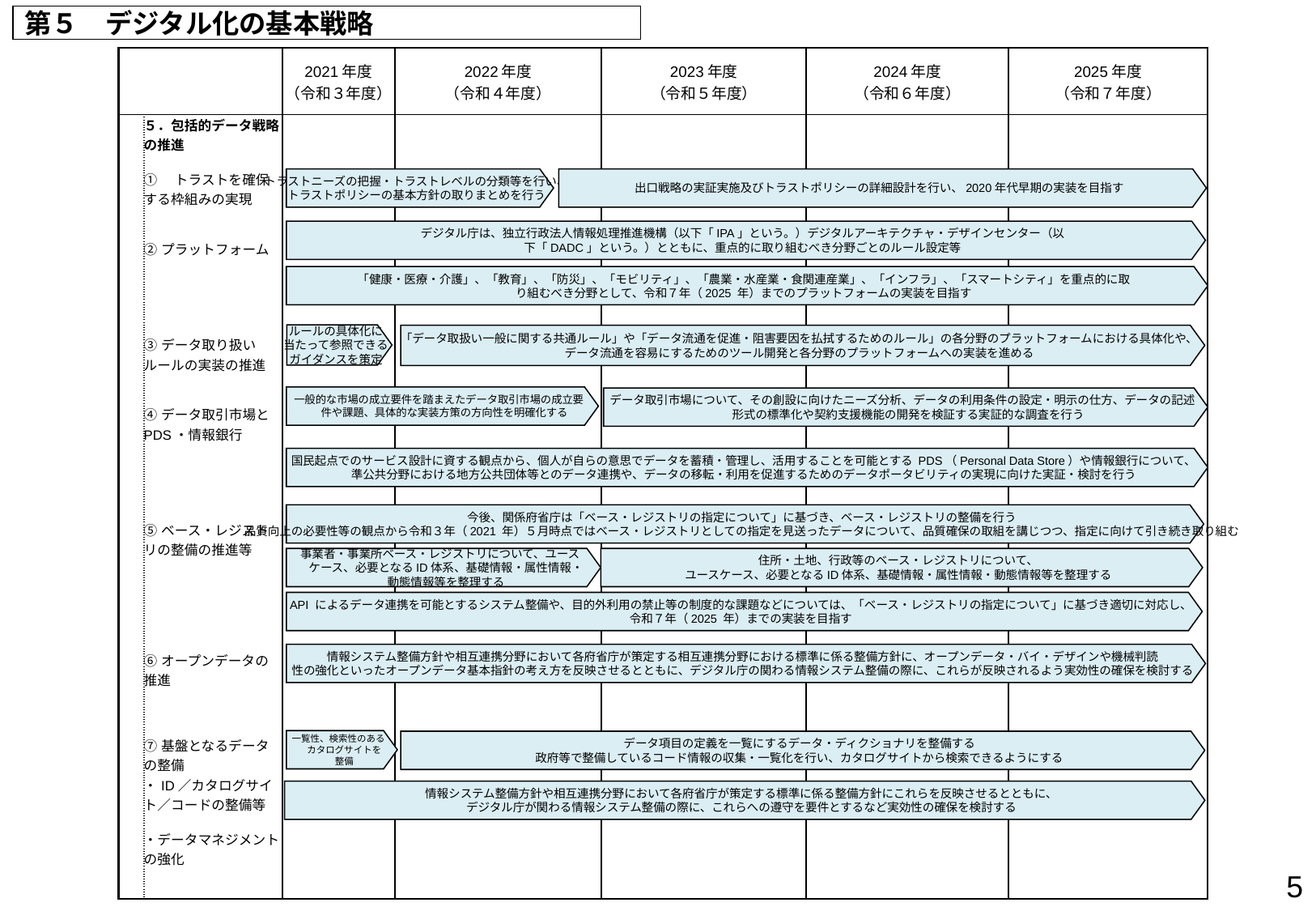

第５　デジタル化の基本戦略
|  |  | 2021年度 （令和３年度） | 2022年度 （令和４年度） | 2023年度 （令和５年度） | 2024年度 （令和６年度） | 2025年度 （令和７年度） |
| --- | --- | --- | --- | --- | --- | --- |
|  | ５．包括的データ戦略の推進 ①　トラストを確保する枠組みの実現 ②プラットフォーム ③データ取り扱いルールの実装の推進 ④データ取引市場と PDS・情報銀行 ⑤ベース・レジストリの整備の推進等 ⑥オープンデータの推進 ⑦基盤となるデータの整備 ・ID／カタログサイト／コードの整備等 ・データマネジメントの強化 |  |  |  |  |  |
トラストニーズの把握・トラストレベルの分類等を行い、
トラストポリシーの基本方針の取りまとめを行う
出口戦略の実証実施及びトラストポリシーの詳細設計を行い、2020年代早期の実装を目指す
デジタル庁は、独立行政法人情報処理推進機構（以下「IPA」という。）デジタルアーキテクチャ・デザインセンター（以
下「DADC」という。）とともに、重点的に取り組むべき分野ごとのルール設定等
「健康・医療・介護」、「教育」、「防災」、「モビリティ」、「農業・水産業・食関連産業」、「インフラ」、「スマートシティ」を重点的に取
り組むべき分野として、令和７年（2025 年）までのプラットフォームの実装を目指す
ルールの具体化に
当たって参照できる
ガイダンスを策定
「データ取扱い一般に関する共通ルール」や「データ流通を促進・阻害要因を払拭するためのルール」の各分野のプラットフォームにおける具体化や、
データ流通を容易にするためのツール開発と各分野のプラットフォームへの実装を進める
一般的な市場の成立要件を踏まえたデータ取引市場の成立要件や課題、具体的な実装方策の方向性を明確化する
データ取引市場について、その創設に向けたニーズ分析、データの利用条件の設定・明示の仕方、データの記述形式の標準化や契約支援機能の開発を検証する実証的な調査を行う
国民起点でのサービス設計に資する観点から、個人が自らの意思でデータを蓄積・管理し、活用することを可能とする PDS（Personal Data Store）や情報銀行について、
準公共分野における地方公共団体等とのデータ連携や、データの移転・利用を促進するためのデータポータビリティの実現に向けた実証・検討を行う
今後、関係府省庁は「ベース・レジストリの指定について」に基づき、ベース・レジストリの整備を行う
品質向上の必要性等の観点から令和３年（2021 年）５月時点ではベース・レジストリとしての指定を見送ったデータについて、品質確保の取組を講じつつ、指定に向けて引き続き取り組む
事業者・事業所ベース・レジストリについて、ユースケース、必要となるID体系、基礎情報・属性情報・動態情報等を整理する
住所・土地、行政等のベース・レジストリについて、
ユースケース、必要となるID体系、基礎情報・属性情報・動態情報等を整理する
API によるデータ連携を可能とするシステム整備や、目的外利用の禁止等の制度的な課題などについては、「ベース・レジストリの指定について」に基づき適切に対応し、
令和７年（2025 年）までの実装を目指す
情報システム整備方針や相互連携分野において各府省庁が策定する相互連携分野における標準に係る整備方針に、オープンデータ・バイ・デザインや機械判読
性の強化といったオープンデータ基本指針の考え方を反映させるとともに、デジタル庁の関わる情報システム整備の際に、これらが反映されるよう実効性の確保を検討する
一覧性、検索性のあるカタログサイトを整備
データ項目の定義を一覧にするデータ・ディクショナリを整備する
政府等で整備しているコード情報の収集・一覧化を行い、カタログサイトから検索できるようにする
情報システム整備方針や相互連携分野において各府省庁が策定する標準に係る整備方針にこれらを反映させるとともに、
デジタル庁が関わる情報システム整備の際に、これらへの遵守を要件とするなど実効性の確保を検討する
5